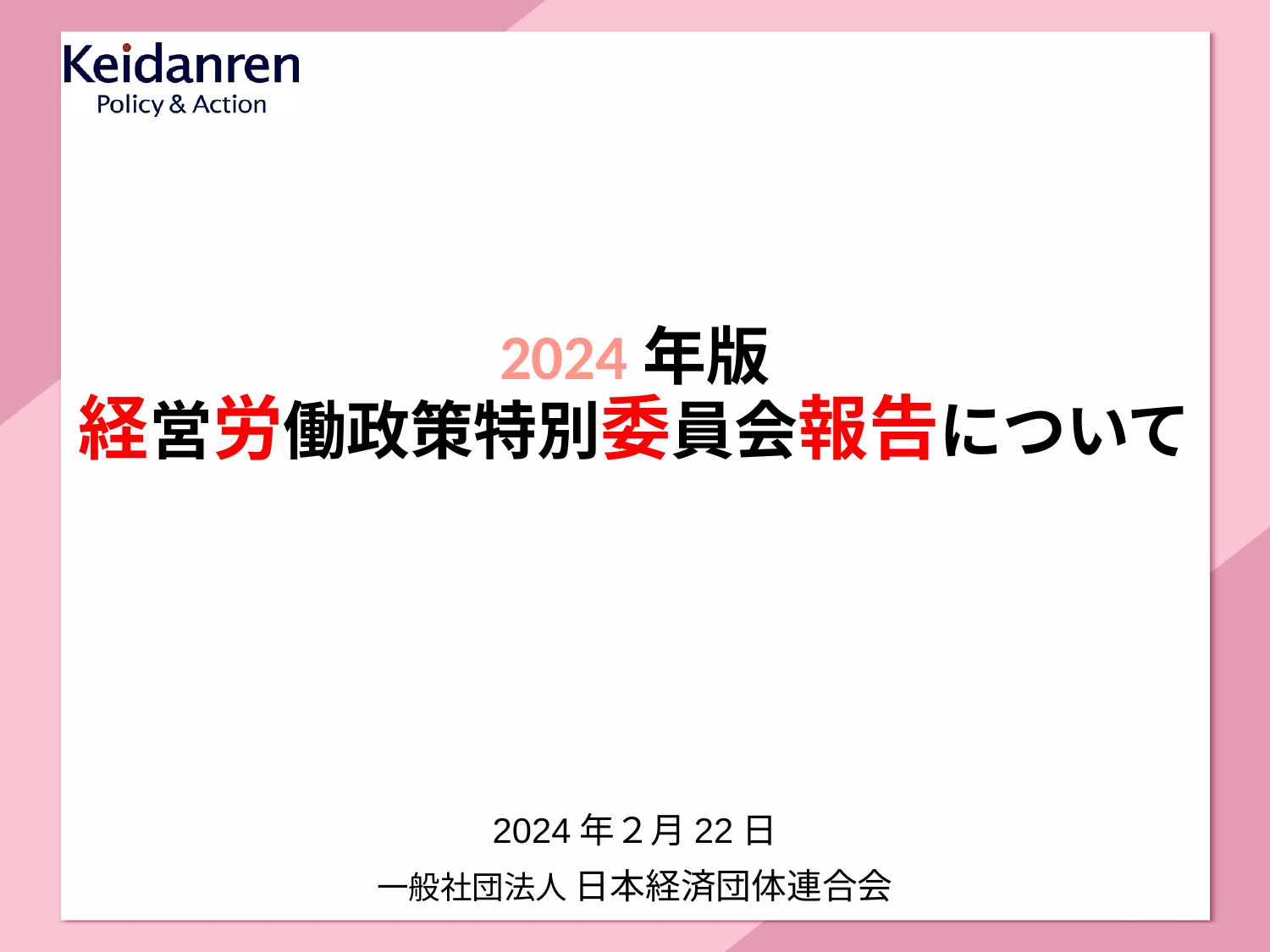

# 2024年版 経営労働政策特別委員会報告について
2024年２月22日
一般社団法人 日本経済団体連合会